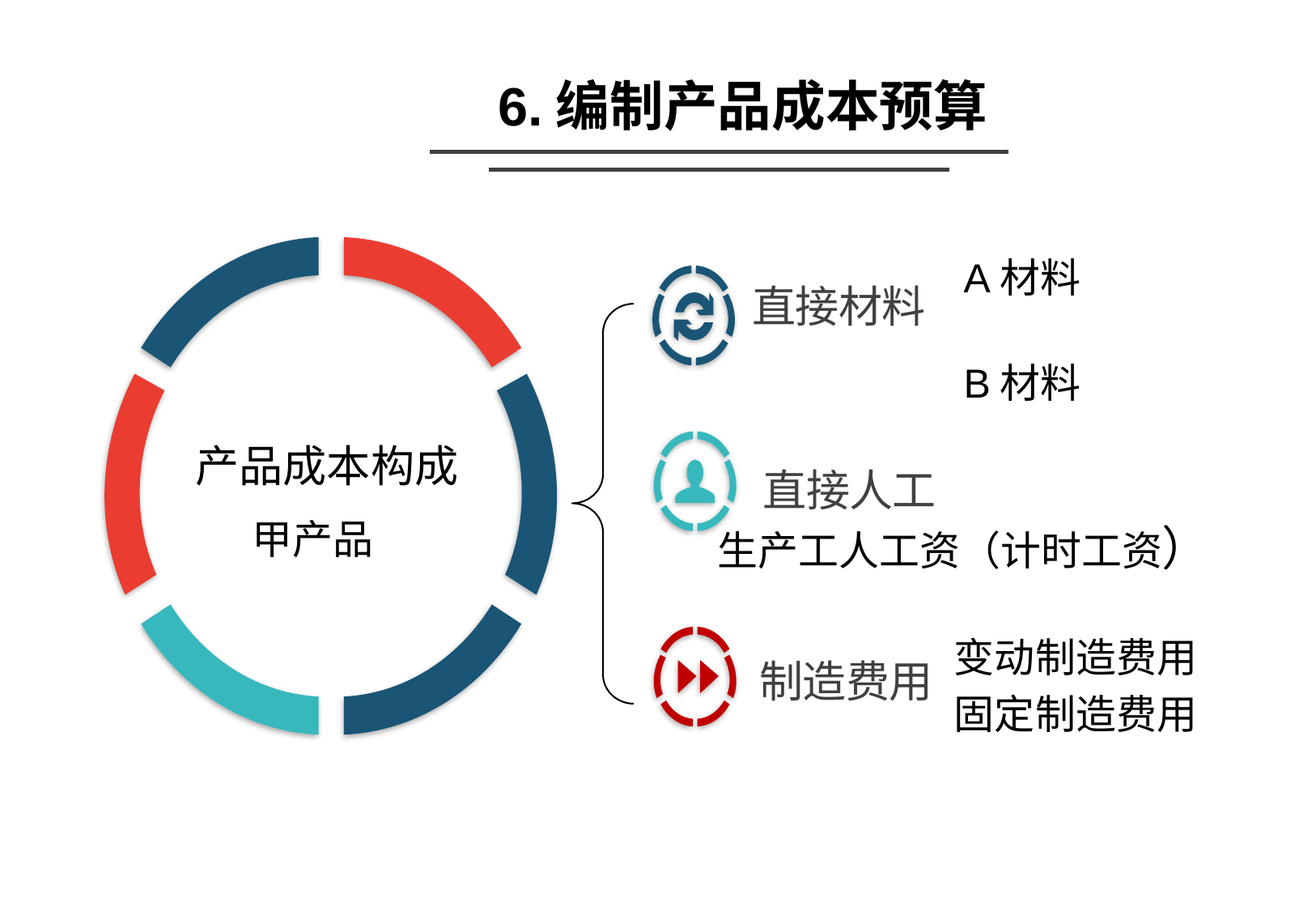

6.编制产品成本预算

A材料
B材料

直接材料

产品成本构成

直接人工
甲产品
生产工人工资（计时工资）
变动制造费用
固定制造费用

制造费用